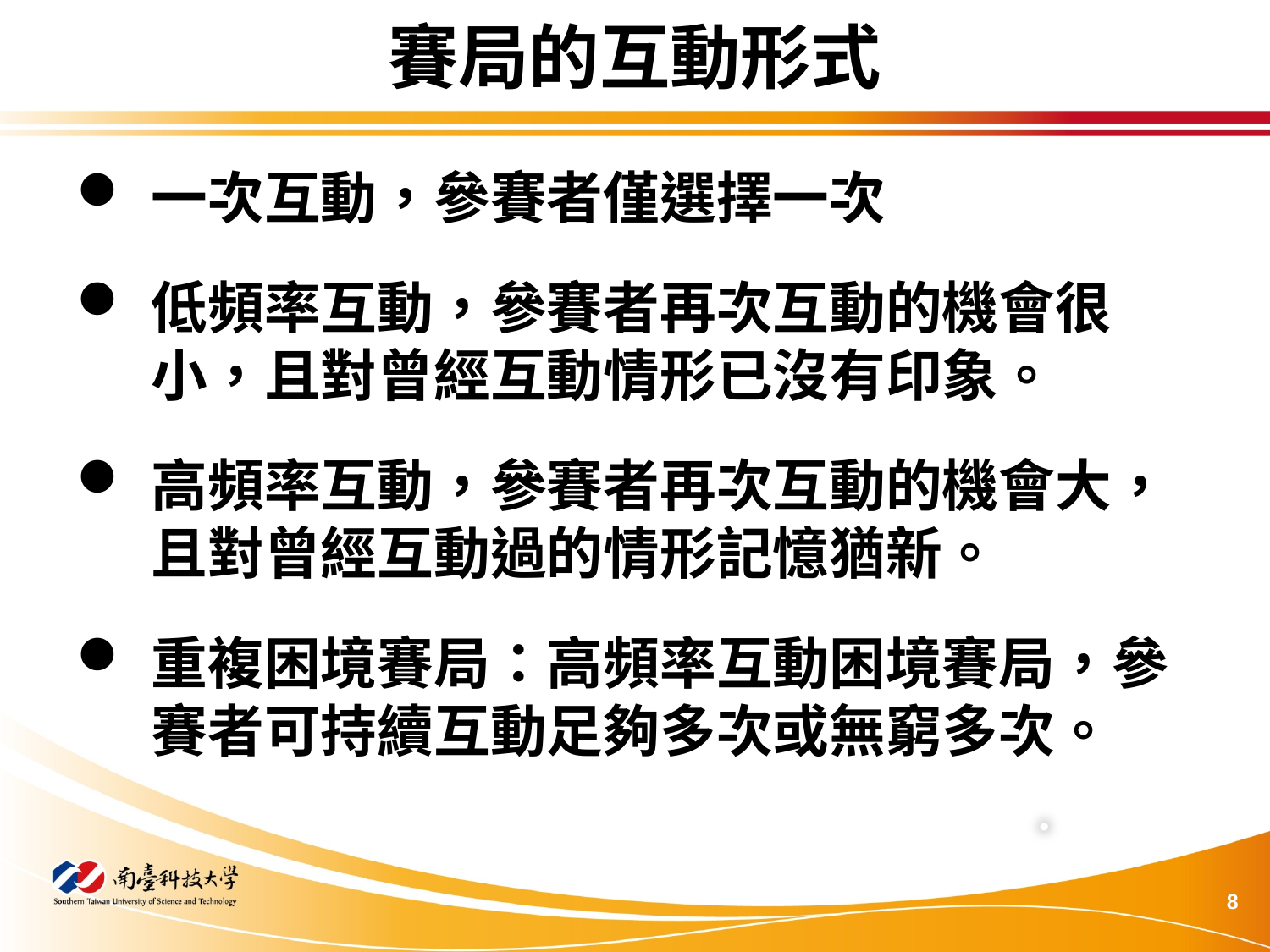

# 賽局的互動形式
一次互動，參賽者僅選擇一次
低頻率互動，參賽者再次互動的機會很小，且對曾經互動情形已沒有印象。
高頻率互動，參賽者再次互動的機會大，且對曾經互動過的情形記憶猶新。
重複困境賽局：高頻率互動困境賽局，參賽者可持續互動足夠多次或無窮多次。
8